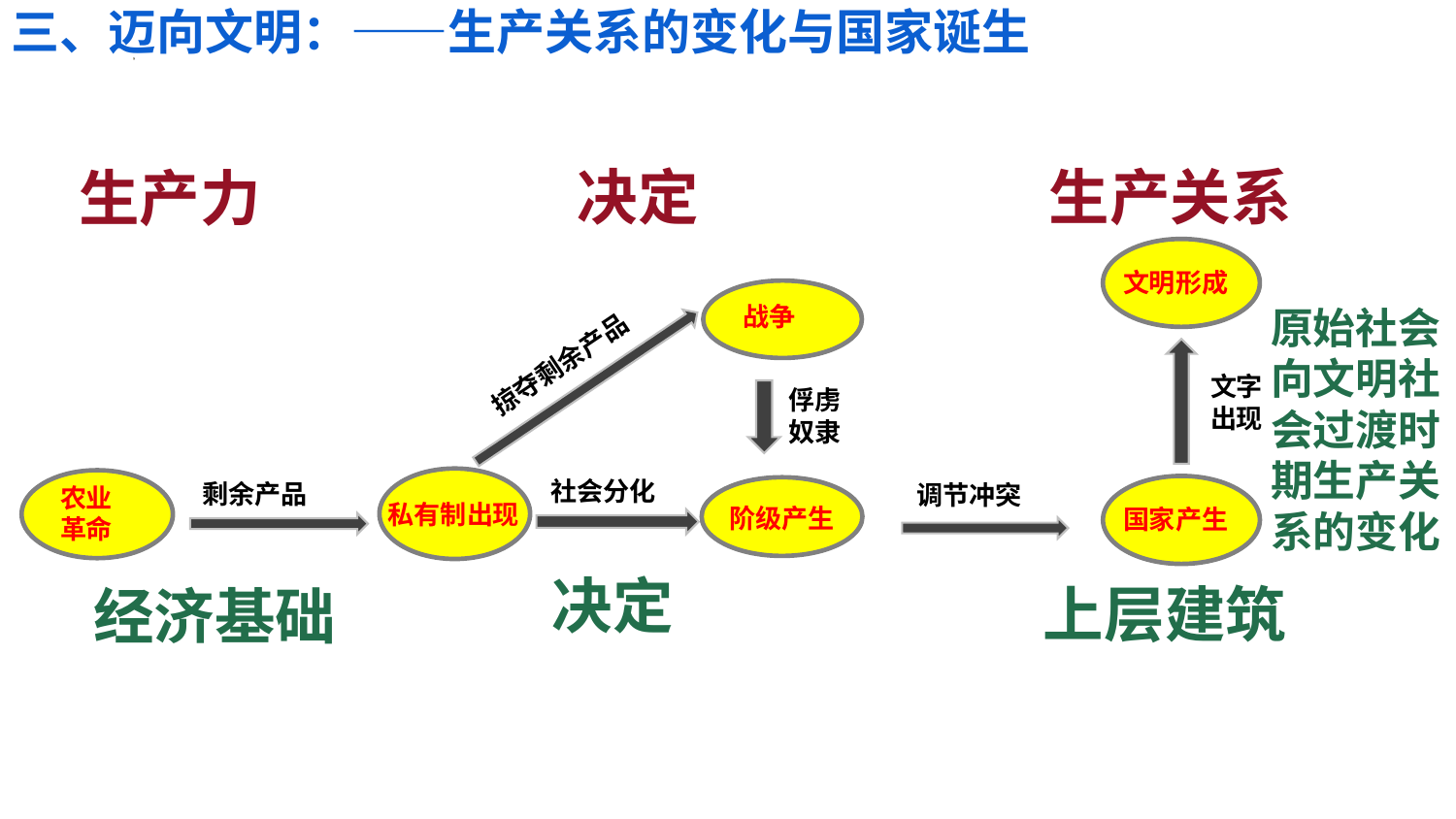

三、迈向文明：——生产关系的变化与国家诞生
生产关系
决定
生产力

文明形成

战争
原始社会向文明社会过渡时期生产关系的变化
文字
出现

掠夺剩余产品

俘虏
奴隶

私有制出现
社会分化

剩余产品

调节冲突

农业革命

阶级产生
国家产生

决定
上层建筑
经济基础